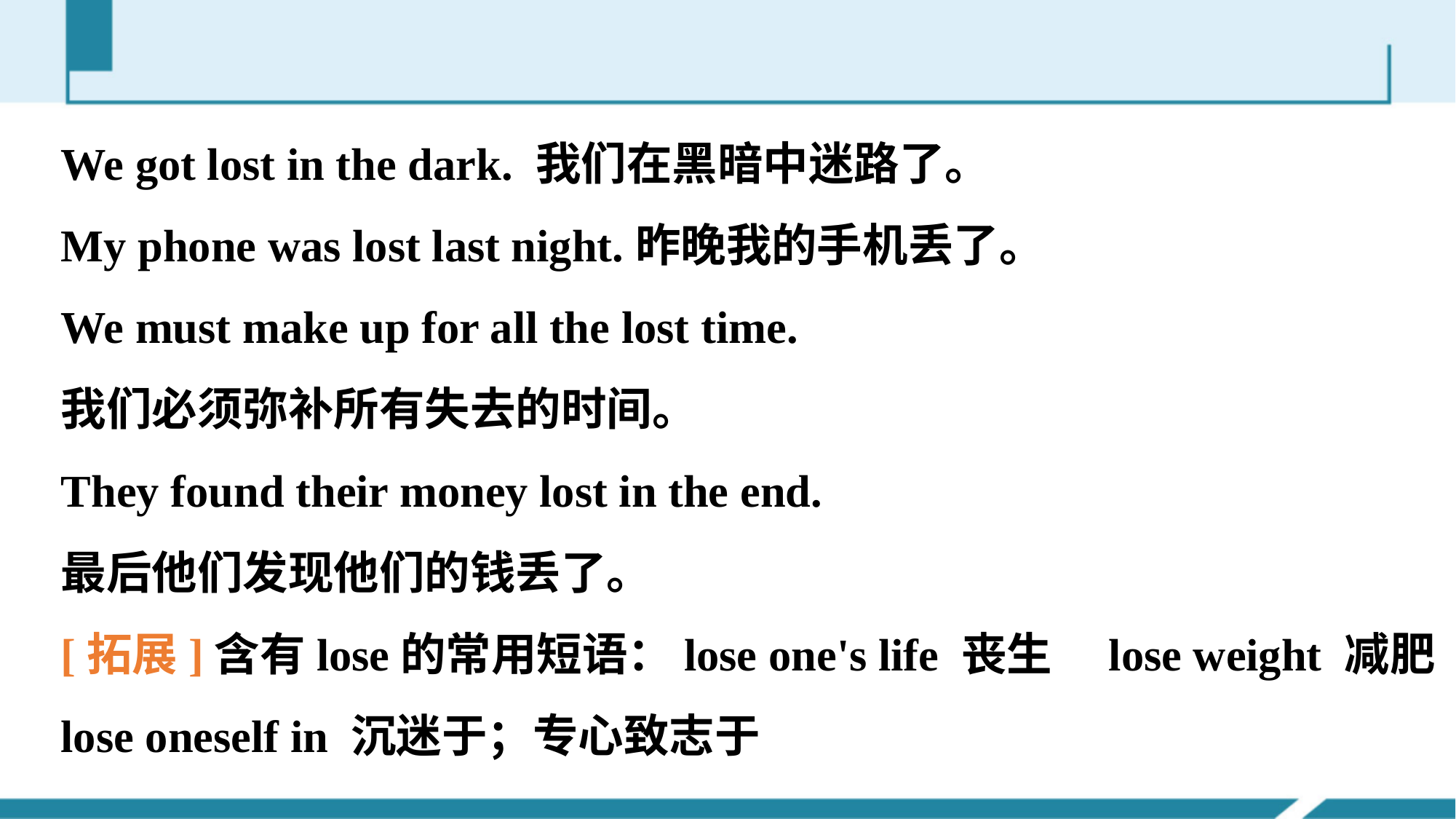

We got lost in the dark. 我们在黑暗中迷路了。
My phone was lost last night.昨晚我的手机丢了。
We must make up for all the lost time.
我们必须弥补所有失去的时间。
They found their money lost in the end.
最后他们发现他们的钱丢了。
[拓展]含有lose的常用短语：lose one's life 丧生　lose weight 减肥
lose oneself in 沉迷于；专心致志于